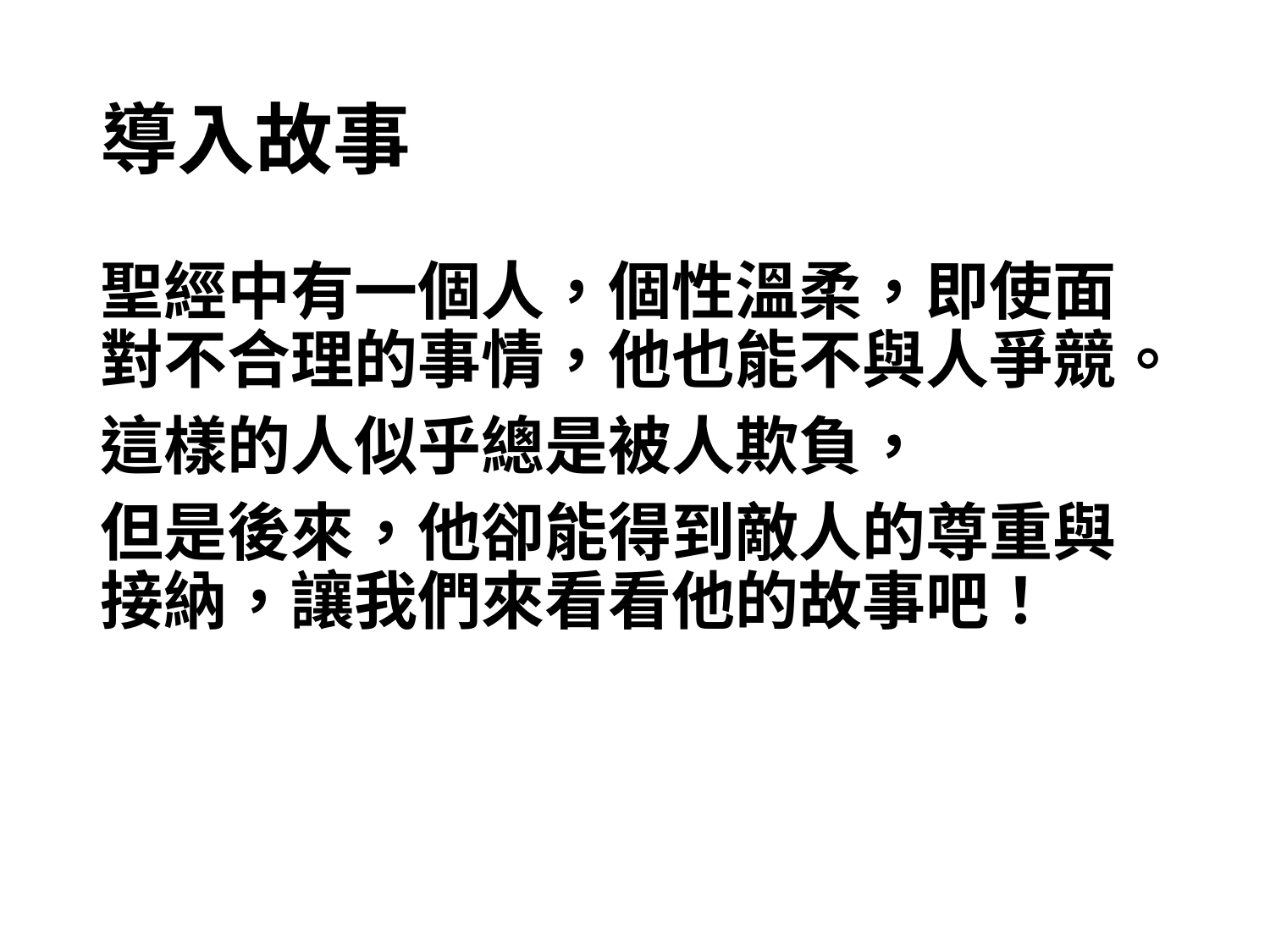

# 導入故事
聖經中有一個人，個性溫柔，即使面對不合理的事情，他也能不與人爭競。
這樣的人似乎總是被人欺負，
但是後來，他卻能得到敵人的尊重與接納，讓我們來看看他的故事吧！